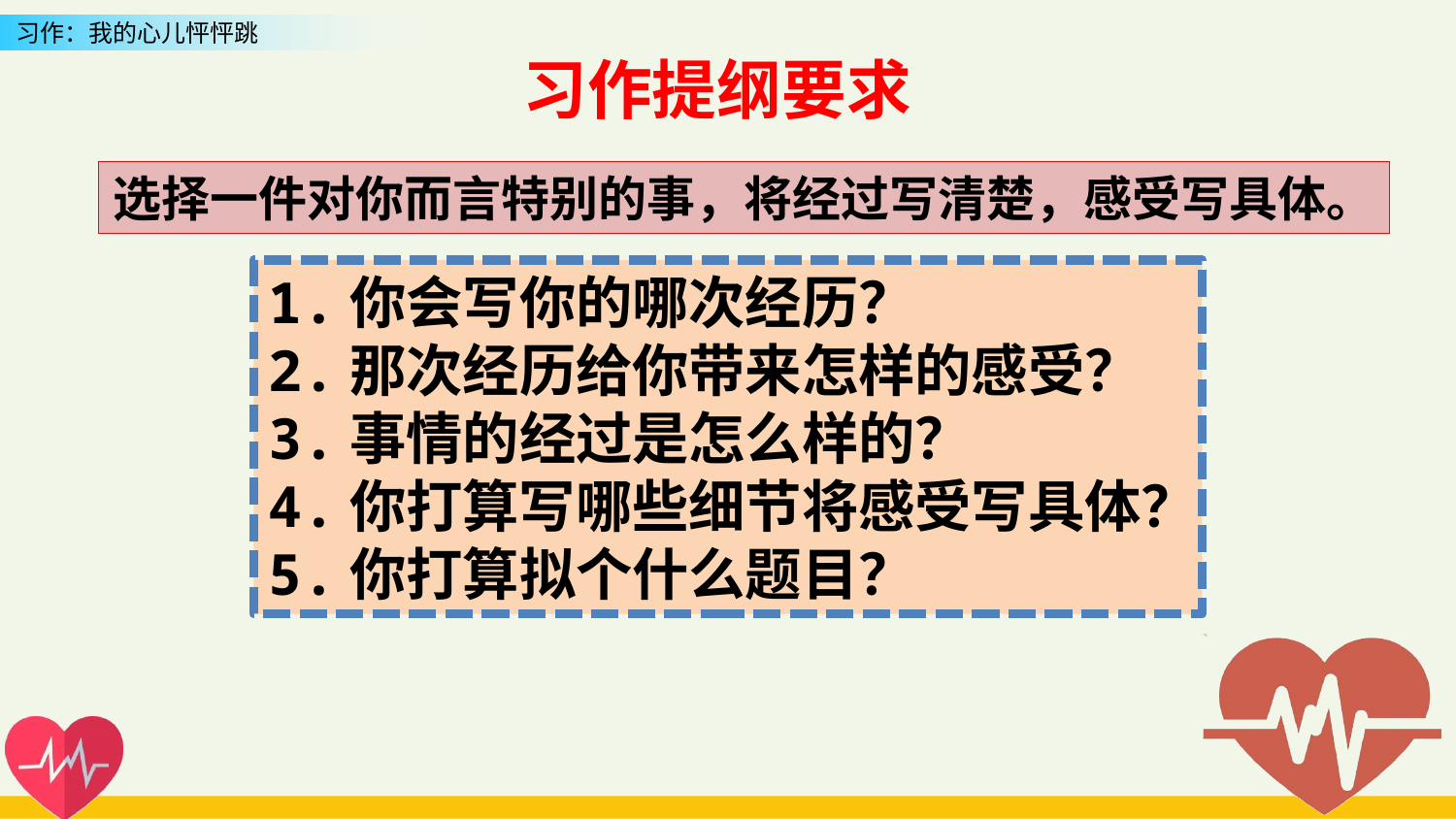

习作提纲要求
选择一件对你而言特别的事，将经过写清楚，感受写具体。
1.你会写你的哪次经历？
2.那次经历给你带来怎样的感受？
3.事情的经过是怎么样的？
4.你打算写哪些细节将感受写具体？
5.你打算拟个什么题目？